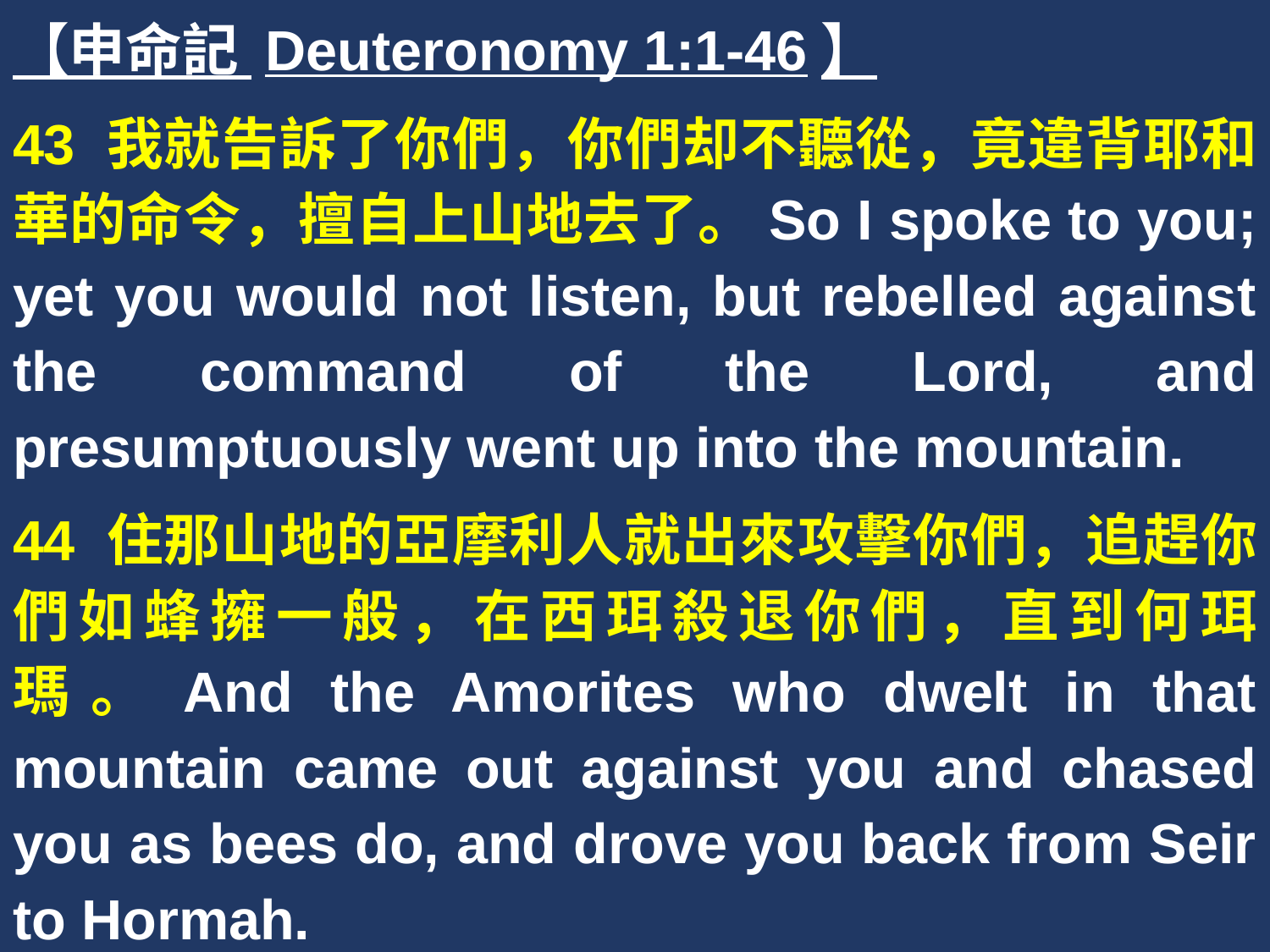

【申命記 Deuteronomy 1:1-46】
43 我就告訴了你們，你們却不聽從，竟違背耶和華的命令，擅自上山地去了。So I spoke to you; yet you would not listen, but rebelled against the command of the Lord, and presumptuously went up into the mountain.
44 住那山地的亞摩利人就出來攻擊你們，追趕你們如蜂擁一般，在西珥殺退你們，直到何珥瑪。And the Amorites who dwelt in that mountain came out against you and chased you as bees do, and drove you back from Seir to Hormah.